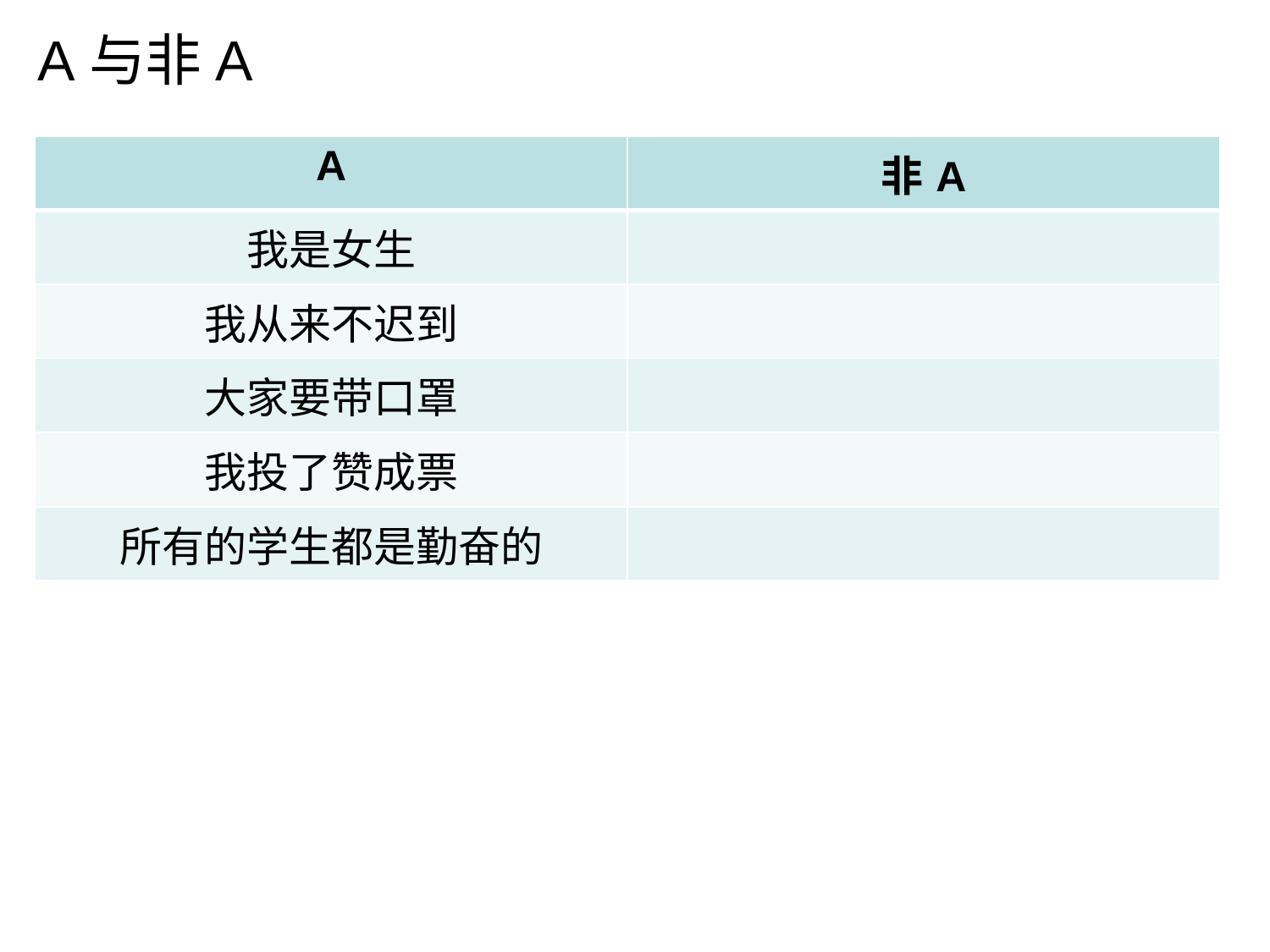

A与非A

| A | 非A |
| --- | --- |
| 我是女生 |  |
| 我从来不迟到 |  |
| 大家要带口罩 |  |
| 我投了赞成票 |  |
| 所有的学生都是勤奋的 |  |
| A | 非A |
| --- | --- |
| 我是女生 |  |
| 我从来不迟到 |  |
| 大家要带口罩 |  |
| 我投了赞成票 |  |
| 所有的学生都是勤奋的 |  |